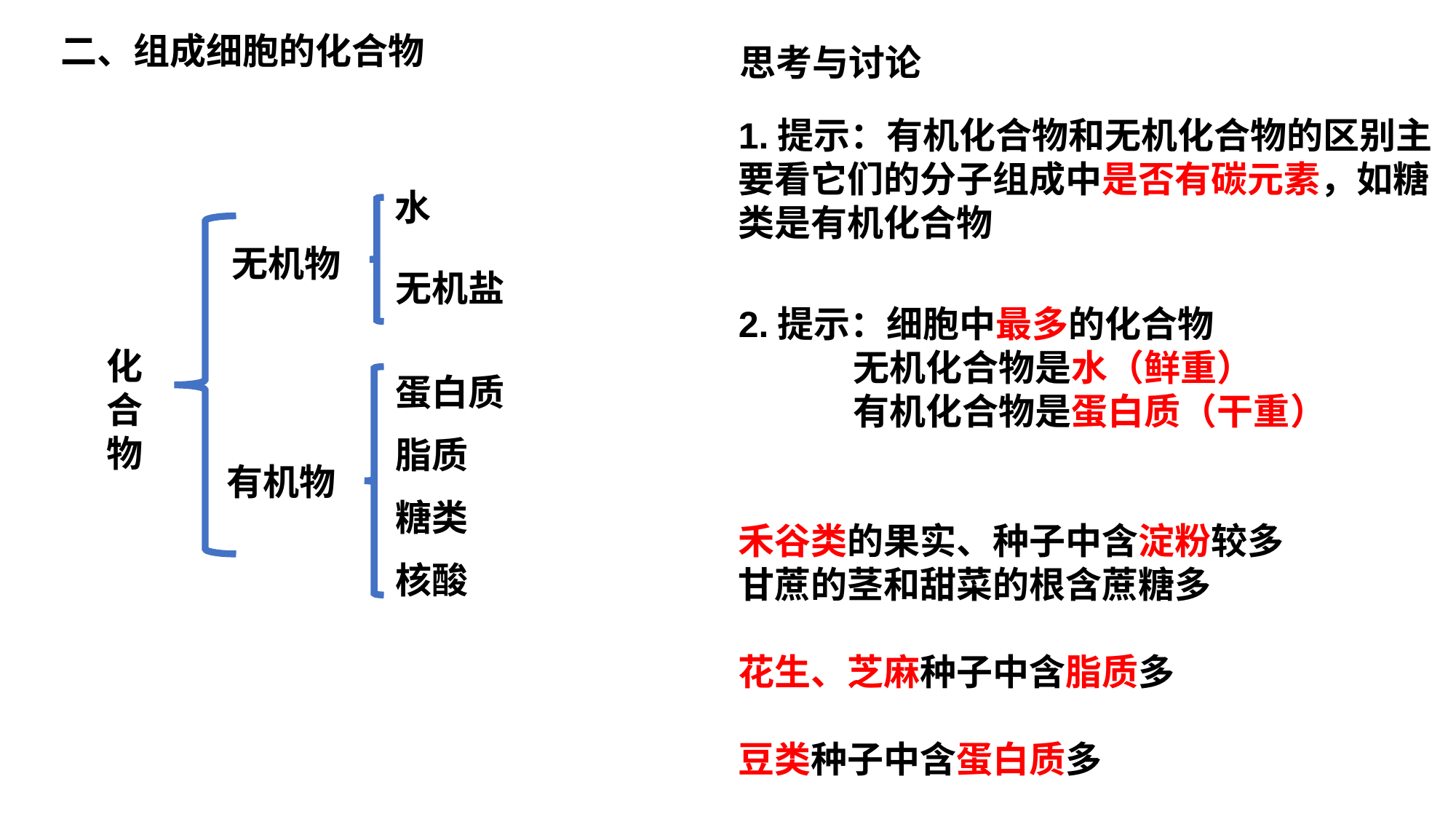

二、组成细胞的化合物
思考与讨论
1.提示：有机化合物和无机化合物的区别主要看它们的分子组成中是否有碳元素，如糖类是有机化合物
水

无机物
无机盐
2.提示：细胞中最多的化合物
             无机化合物是水（鲜重）
             有机化合物是蛋白质（干重）

化
合
物
蛋白质

脂质
有机物
糖类
禾谷类的果实、种子中含淀粉较多
甘蔗的茎和甜菜的根含蔗糖多

花生、芝麻种子中含脂质多

豆类种子中含蛋白质多
核酸